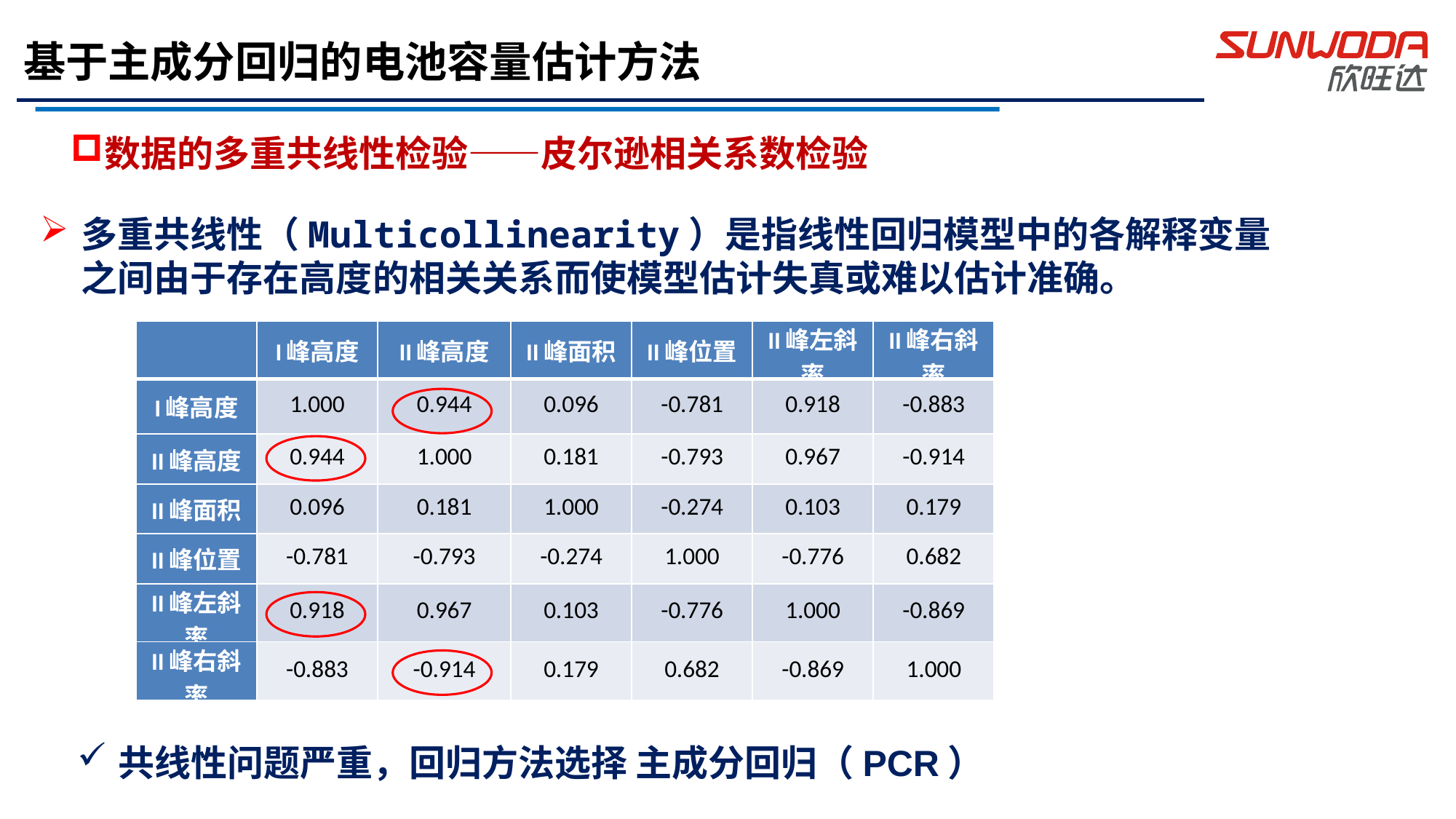

基于主成分回归的电池容量估计方法

数据的多重共线性检验——皮尔逊相关系数检验
多重共线性（Multicollinearity）是指线性回归模型中的各解释变量之间由于存在高度的相关关系而使模型估计失真或难以估计准确。

|  | I峰高度 | II峰高度 | II峰面积 | II峰位置 | II峰左斜率 | II峰右斜率 |
| --- | --- | --- | --- | --- | --- | --- |
| I峰高度 | 1.000 | 0.944 | 0.096 | -0.781 | 0.918 | -0.883 |
| II峰高度 | 0.944 | 1.000 | 0.181 | -0.793 | 0.967 | -0.914 |
| II峰面积 | 0.096 | 0.181 | 1.000 | -0.274 | 0.103 | 0.179 |
| II峰位置 | -0.781 | -0.793 | -0.274 | 1.000 | -0.776 | 0.682 |
| II峰左斜率 | 0.918 | 0.967 | 0.103 | -0.776 | 1.000 | -0.869 |
| II峰右斜率 | -0.883 | -0.914 | 0.179 | 0.682 | -0.869 | 1.000 |

共线性问题严重，回归方法选择 主成分回归（PCR）